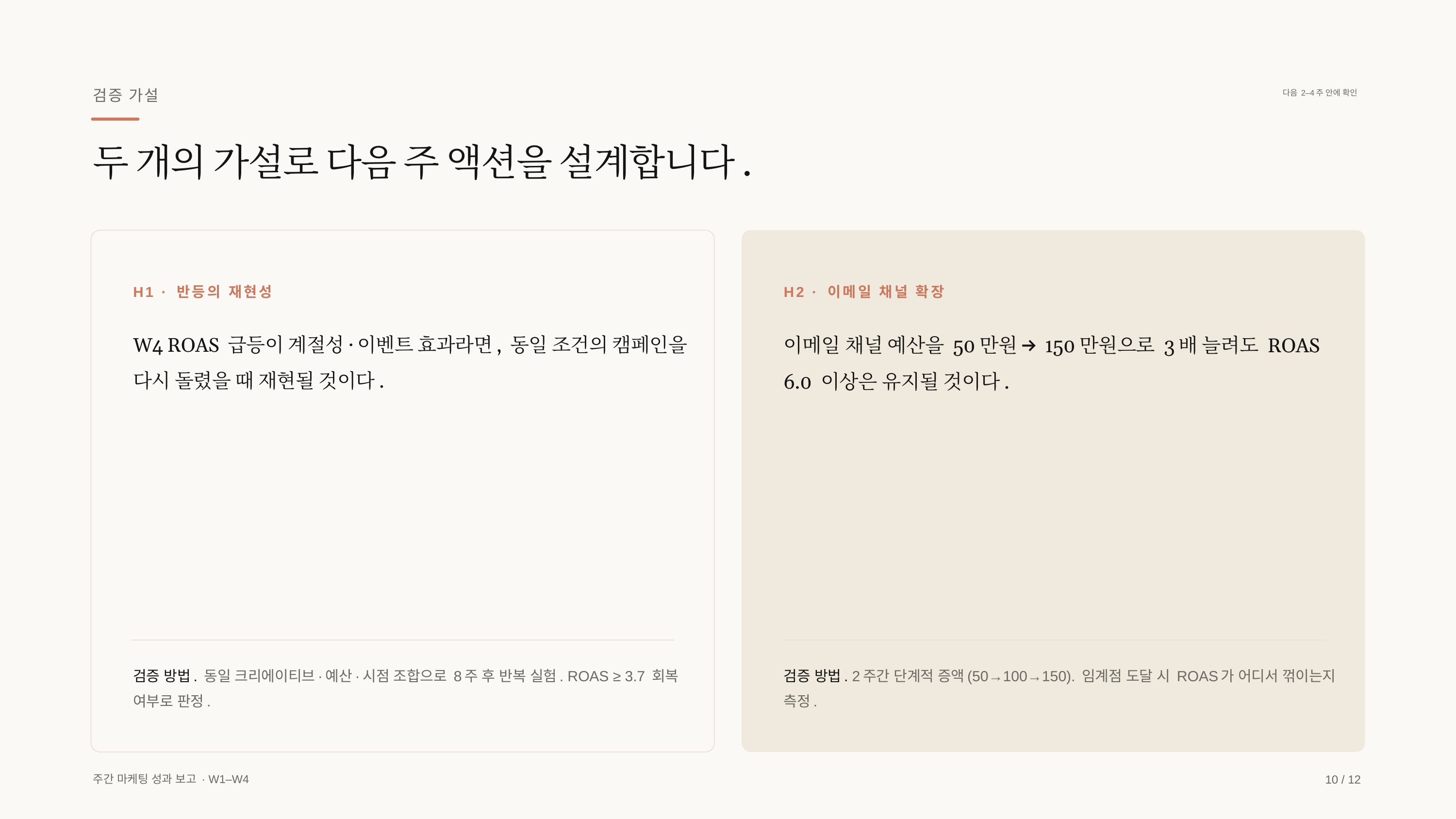

검증 가설
다음 2–4주 안에 확인

두 개의 가설로 다음 주 액션을 설계합니다.

H1 · 반등의 재현성
H2 · 이메일 채널 확장
W4 ROAS 급등이 계절성·이벤트 효과라면, 동일 조건의 캠페인을 다시 돌렸을 때 재현될 것이다.
이메일 채널 예산을 50만원 → 150만원으로 3배 늘려도 ROAS 6.0 이상은 유지될 것이다.

검증 방법. 동일 크리에이티브·예산·시점 조합으로 8주 후 반복 실험. ROAS ≥ 3.7 회복 여부로 판정.
검증 방법. 2주간 단계적 증액(50→100→150). 임계점 도달 시 ROAS가 어디서 꺾이는지 측정.
주간 마케팅 성과 보고 · W1–W4
10 / 12